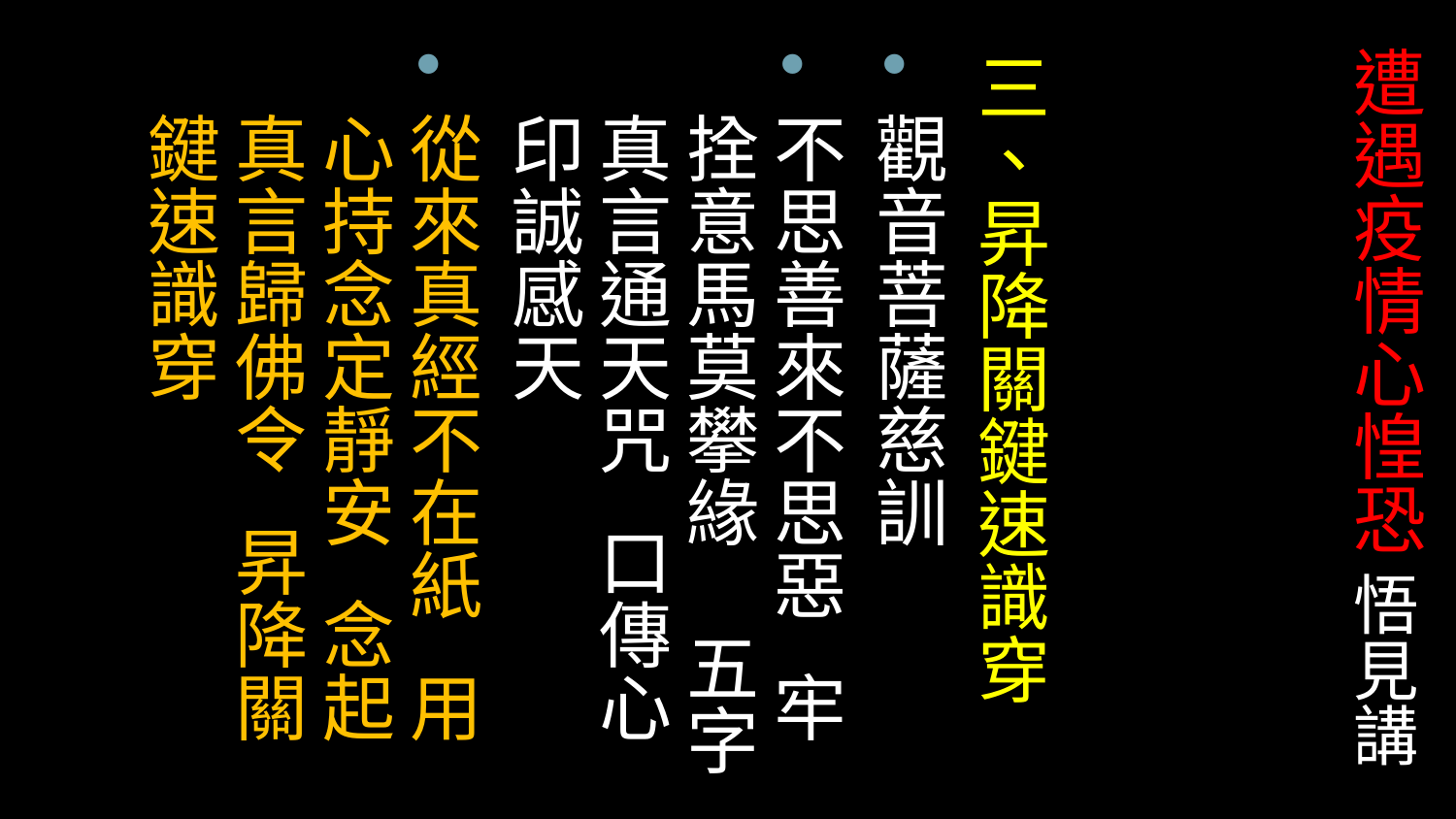

# 遭遇疫情心惶恐 悟見講
三、昇降關鍵速識穿
觀音菩薩慈訓
不思善來不思惡   牢拴意馬莫攀緣     五字真言通天咒   口傳心印誠感天
從來真經不在紙   用心持念定靜安   念起真言歸佛令   昇降關鍵速識穿